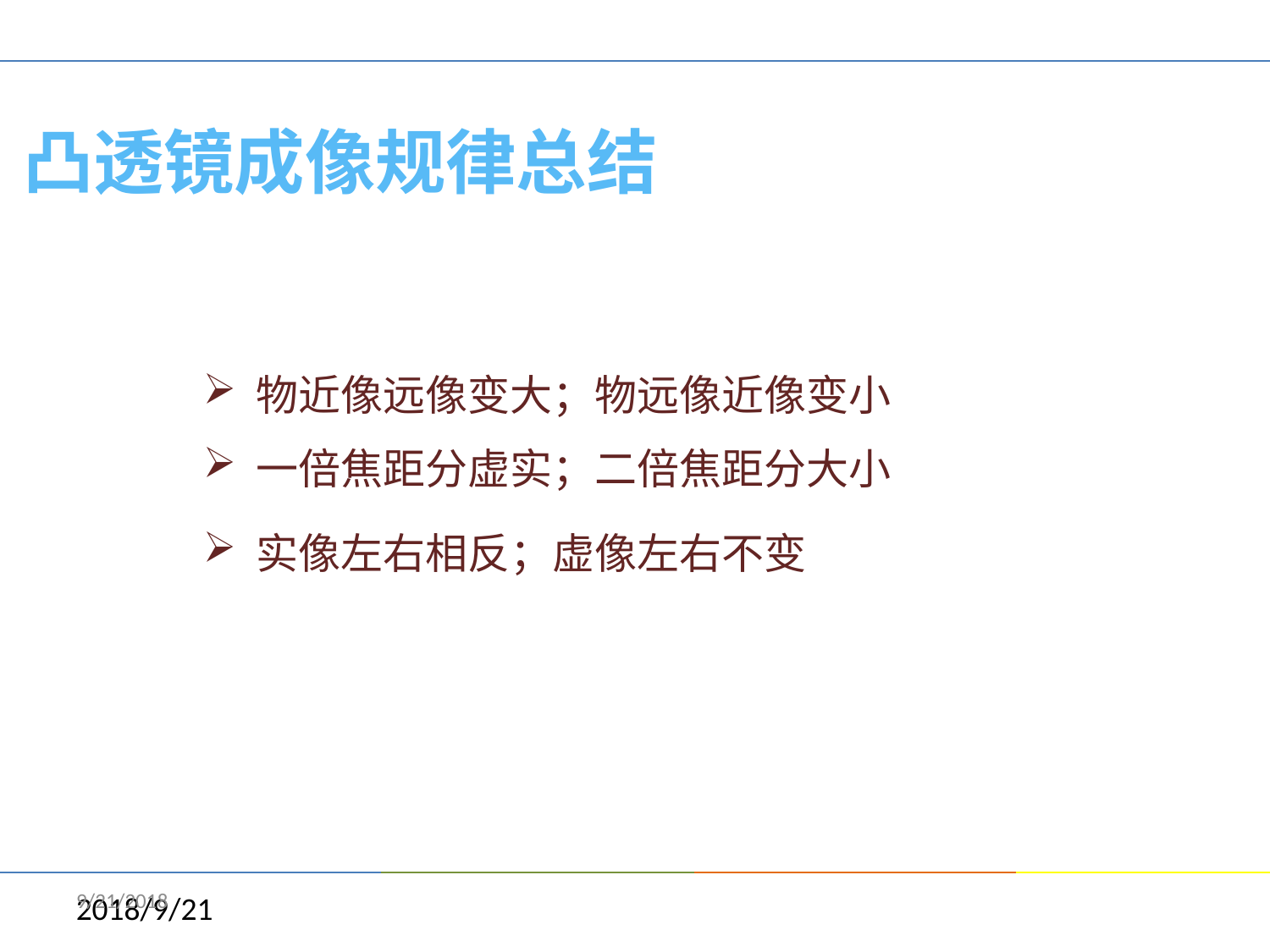

#
凸透镜成像规律总结
 物近像远像变大；物远像近像变小
 一倍焦距分虚实；二倍焦距分大小
 实像左右相反；虚像左右不变